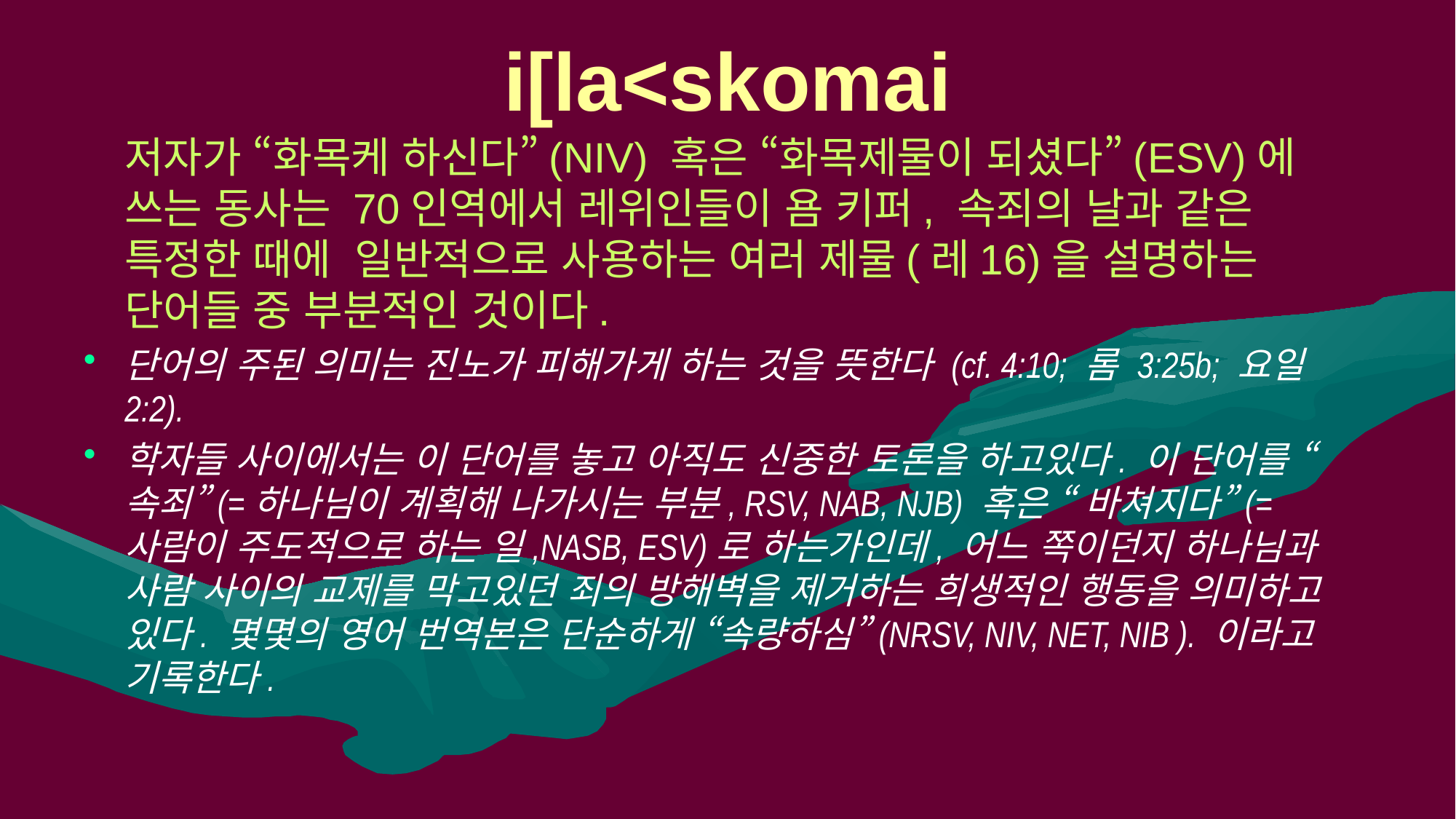

# i[la<skomai
	저자가 “화목케 하신다”(NIV) 혹은 “화목제물이 되셨다”(ESV)에 쓰는 동사는 70인역에서 레위인들이 욤 키퍼, 속죄의 날과 같은 특정한 때에  일반적으로 사용하는 여러 제물(레16)을 설명하는 단어들 중 부분적인 것이다.
단어의 주된 의미는 진노가 피해가게 하는 것을 뜻한다 (cf. 4:10; 롬 3:25b; 요일 2:2).
학자들 사이에서는 이 단어를 놓고 아직도 신중한 토론을 하고있다. 이 단어를 “속죄”(=하나님이 계획해 나가시는 부분, RSV, NAB, NJB) 혹은 “ 바쳐지다”(=사람이 주도적으로 하는 일,NASB, ESV)로 하는가인데, 어느 쪽이던지 하나님과 사람 사이의 교제를 막고있던 죄의 방해벽을 제거하는 희생적인 행동을 의미하고 있다. 몇몇의 영어 번역본은 단순하게 “속량하심”(NRSV, NIV, NET, NIB ). 이라고 기록한다.